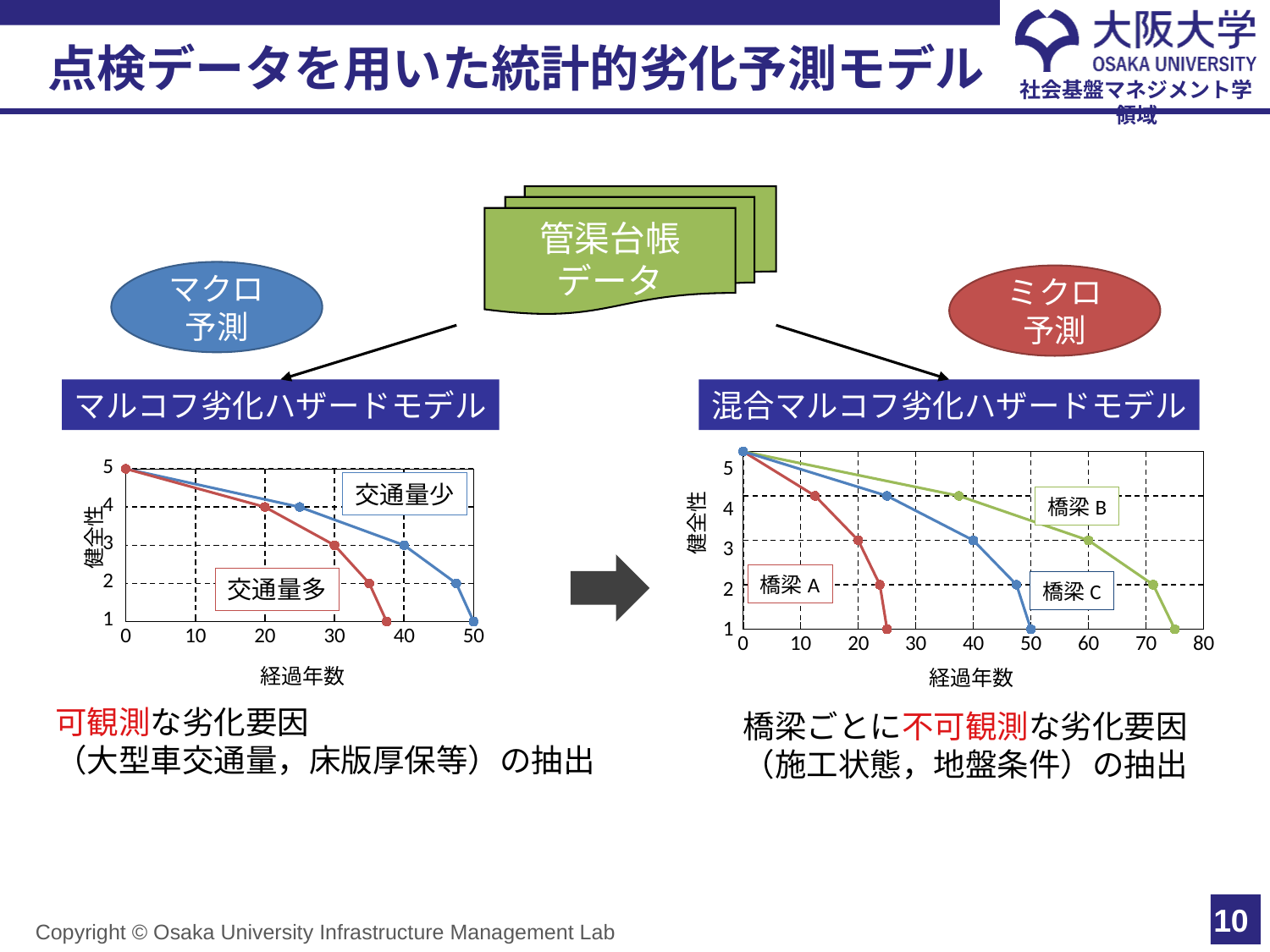

# 点検データを用いた統計的劣化予測モデル
管渠台帳
データ
マクロ予測
ミクロ予測
マルコフ劣化ハザードモデル
混合マルコフ劣化ハザードモデル

### Chart

| Category | 標準 | 不可観測要因 |  |
|---|---|---|---|
| 5 |
| --- |
| 4 |
| 3 |
| 2 |
| 1 |

### Chart

| Category | 特性A | 特性A以外 |
|---|---|---|
| 5 |
| --- |
| 4 |
| 3 |
| 2 |
| 1 |
交通量少
橋梁B

橋梁A
交通量多
橋梁C
可観測な劣化要因
（大型車交通量，床版厚保等）の抽出
橋梁ごとに不可観測な劣化要因
（施工状態，地盤条件）の抽出